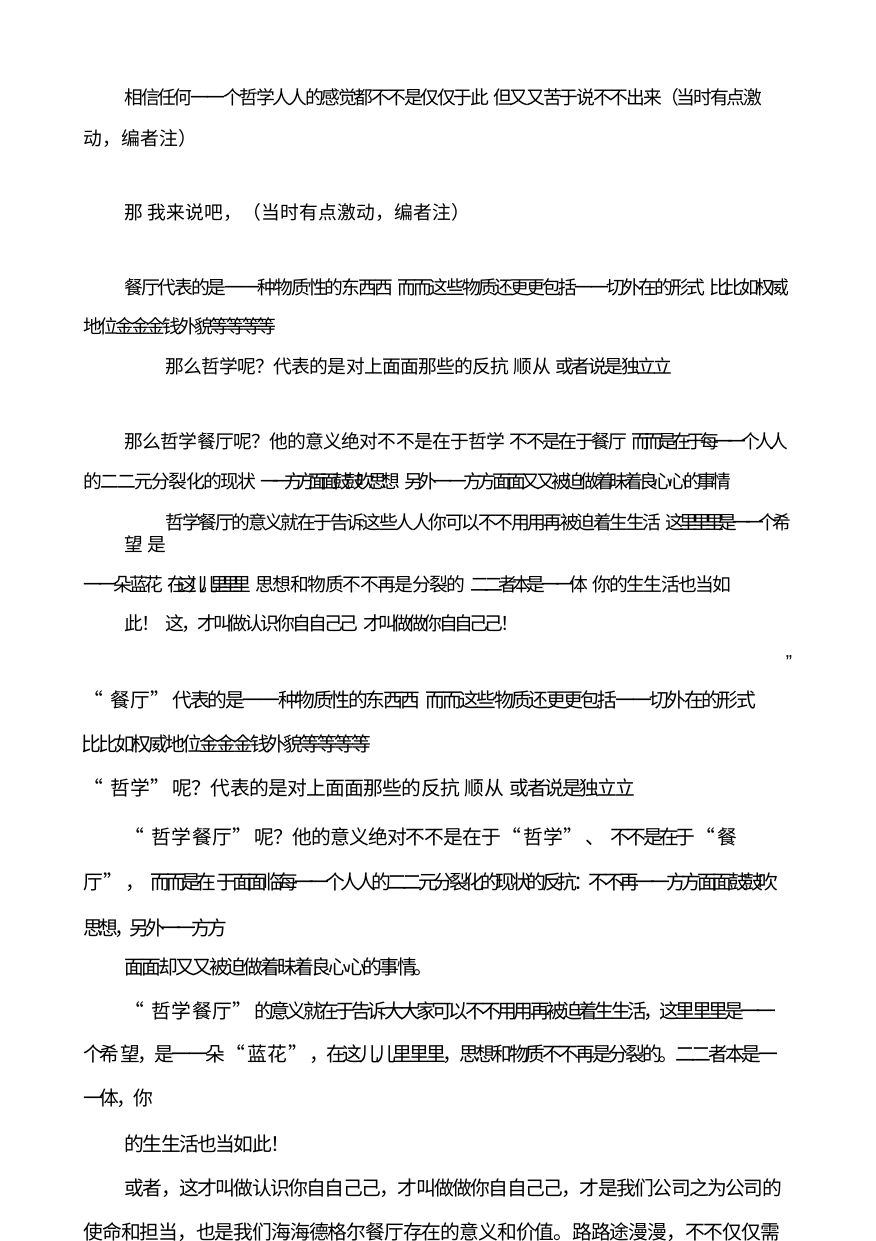

相信任何⼀一个哲学⼈人的感觉都不不是仅仅于此 但⼜又苦于说不不出来（当时有点激
动，编者注）

那 我来说吧，（当时有点激动，编者注）

餐厅代表的是⼀一种物质性的东⻄西 ⽽而这些物质还更更包括⼀一切外在的形式 ⽐比如权威 地位⾦金金钱外貌等等等等
那么哲学呢？代表的是对上⾯面那些的反抗 顺从 或者说是独⽴立

那么哲学餐厅呢？他的意义绝对不不是在于哲学 不不是在于餐厅 ⽽而是在于每⼀一个⼈人 的⼆二元分裂化的现状 ⼀一⽅方⾯面⿎鼓吹思想 另外⼀一⽅方⾯面⼜又被迫做着昧着良⼼心的事情
哲学餐厅的意义就在于告诉这些⼈人你可以不不⽤用再被迫着⽣生活 这⾥里里是⼀一个希望 是
⼀一朵蓝花 在这⼉儿⾥里里 思想和物质不不再是分裂的 ⼆二者本是⼀一体 你的⽣生活也当如此！  这，才叫做认识你⾃自⼰己 才叫做做你⾃自⼰己！
”
“餐厅”代表的是⼀一种物质性的东⻄西 ⽽而这些物质还更更包括⼀一切外在的形式
⽐比如权威地位⾦金金钱外貌等等等等
“哲学”呢？代表的是对上⾯面那些的反抗 顺从 或者说是独⽴立
“哲学餐厅”呢？他的意义绝对不不是在于“哲学”、 不不是在于“餐厅”， ⽽而是在 于⾯面临每⼀一个⼈人的⼆二元分裂化的现状的反抗：不不再⼀一⽅方⾯面⿎鼓吹思想，另外⼀一⽅方
⾯面却⼜又被迫做着昧着良⼼心的事情。
“哲学餐厅”的意义就在于告诉⼤大家可以不不⽤用再被迫着⽣生活，这⾥里里是⼀一个希 望，是⼀一朵“蓝花”，在这⼉儿⾥里里，思想和物质不不再是分裂的。⼆二者本是⼀一体，你
的⽣生活也当如此！
或者，这才叫做认识你⾃自⼰己，才叫做做你⾃自⼰己，才是我们公司之为公司的 使命和担当，也是我们海海德格尔餐厅存在的意义和价值。路路途漫漫，不不仅仅需